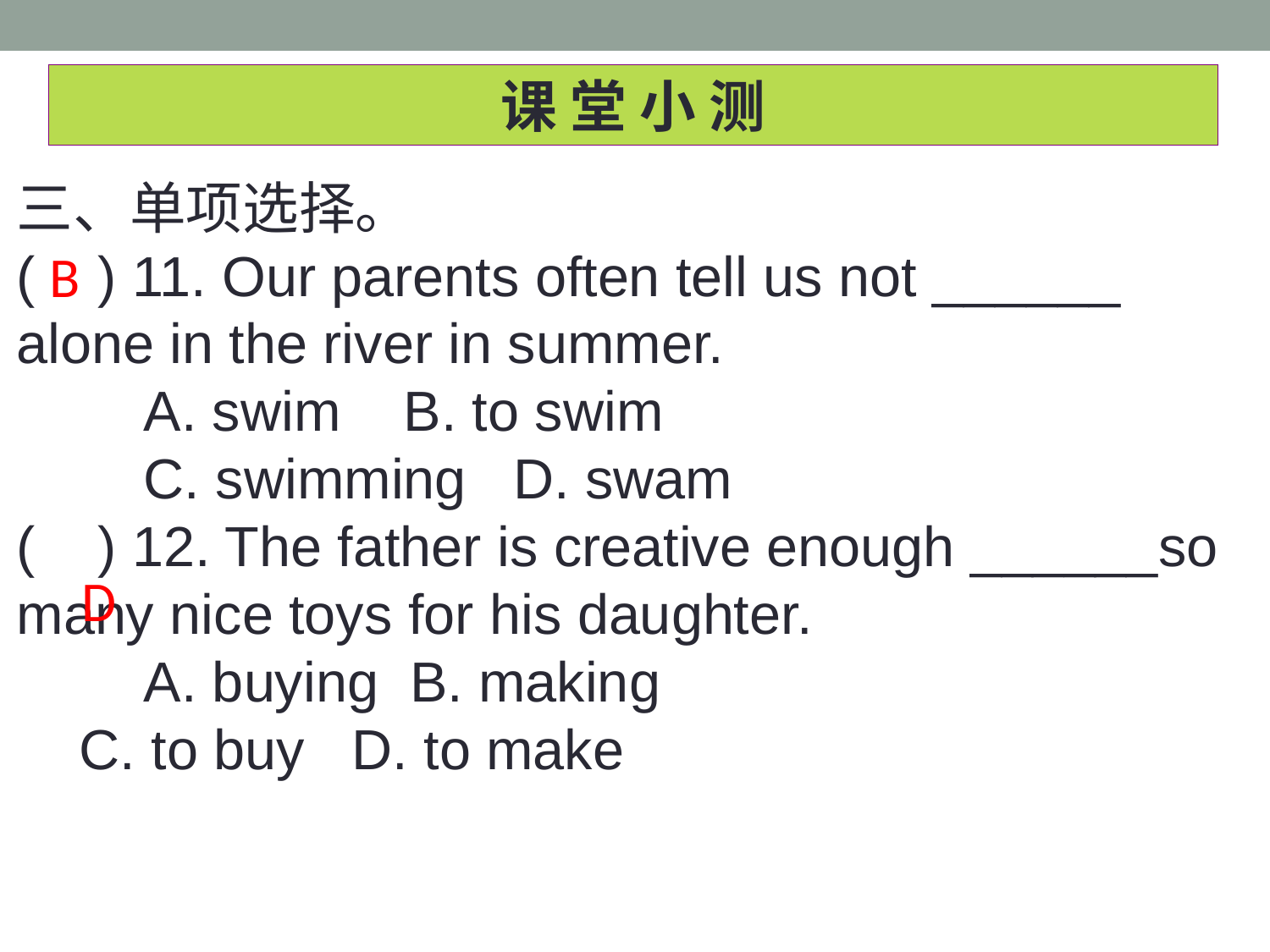

课 堂 小 测
三、单项选择。
(    ) 11. Our parents often tell us not ______ alone in the river in summer.
  	A. swim    B. to swim
  	C. swimming   D. swam
(    ) 12. The father is creative enough ______so many nice toys for his daughter.
  	A. buying  B. making
    C. to buy   D. to make
B
D